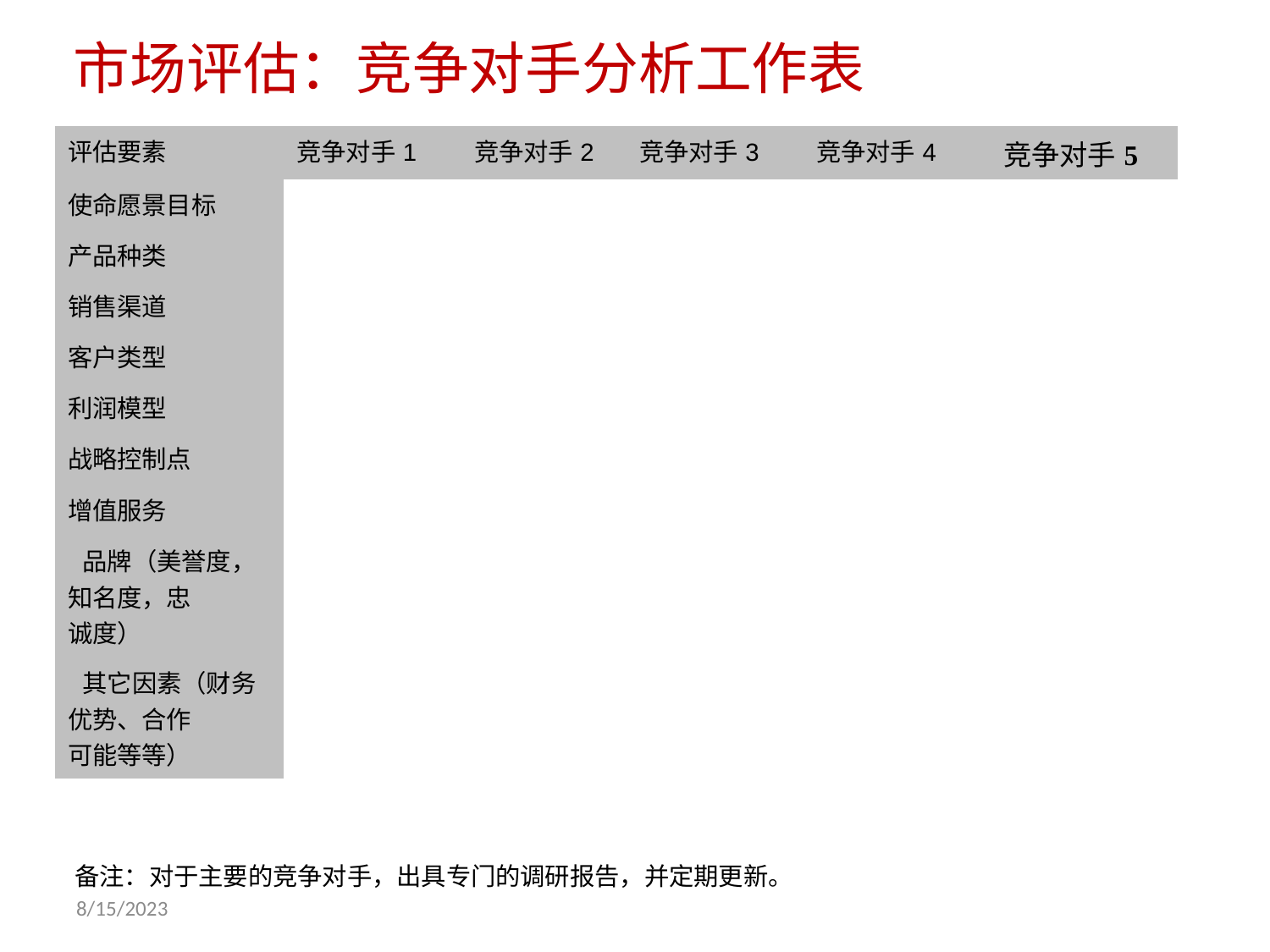

市场评估：竞争对手分析工作表
| 评估要素 | 竞争对手1 | 竞争对手2 | 竞争对手3 | 竞争对手4 | 竞争对手5 |
| --- | --- | --- | --- | --- | --- |
| 使命愿景目标 |  |  |  |  |  |
| 产品种类 |  |  |  |  |  |
| 销售渠道 |  |  |  |  |  |
| 客户类型 |  |  |  |  |  |
| 利润模型 |  |  |  |  |  |
| 战略控制点 |  |  |  |  |  |
| 增值服务 |  |  |  |  |  |
| 品牌（美誉度， 知名度，忠 诚度） |  |  |  |  |  |
| 其它因素（财务 优势、合作 可能等等） |  |  |  |  |  |
备注：对于主要的竞争对手，出具专门的调研报告，并定期更新。
8/15/2023